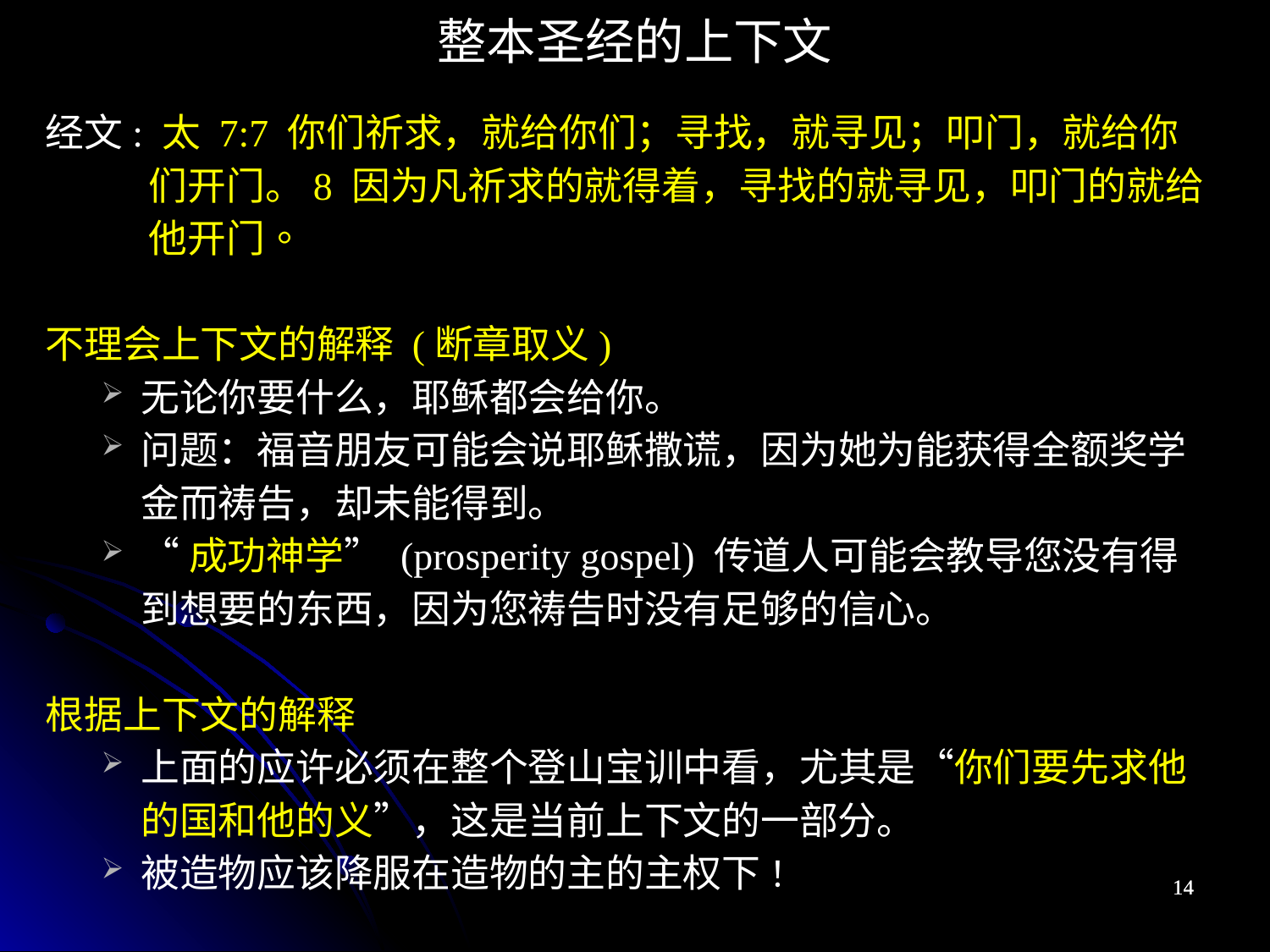

整本圣经的上下文
经文: 太 7:7 你们祈求，就给你们；寻找，就寻见；叩门，就给你们开门。8 因为凡祈求的就得着，寻找的就寻见，叩门的就给他开门。

不理会上下文的解释 (断章取义)
无论你要什么，耶稣都会给你。
问题：福音朋友可能会说耶稣撒谎，因为她为能获得全额奖学金而祷告，却未能得到。
“成功神学” (prosperity gospel) 传道人可能会教导您没有得到想要的东西，因为您祷告时没有足够的信心。

根据上下文的解释
上面的应许必须在整个登山宝训中看，尤其是“你们要先求他的国和他的义”，这是当前上下文的一部分。
被造物应该降服在造物的主的主权下 ！

14
14